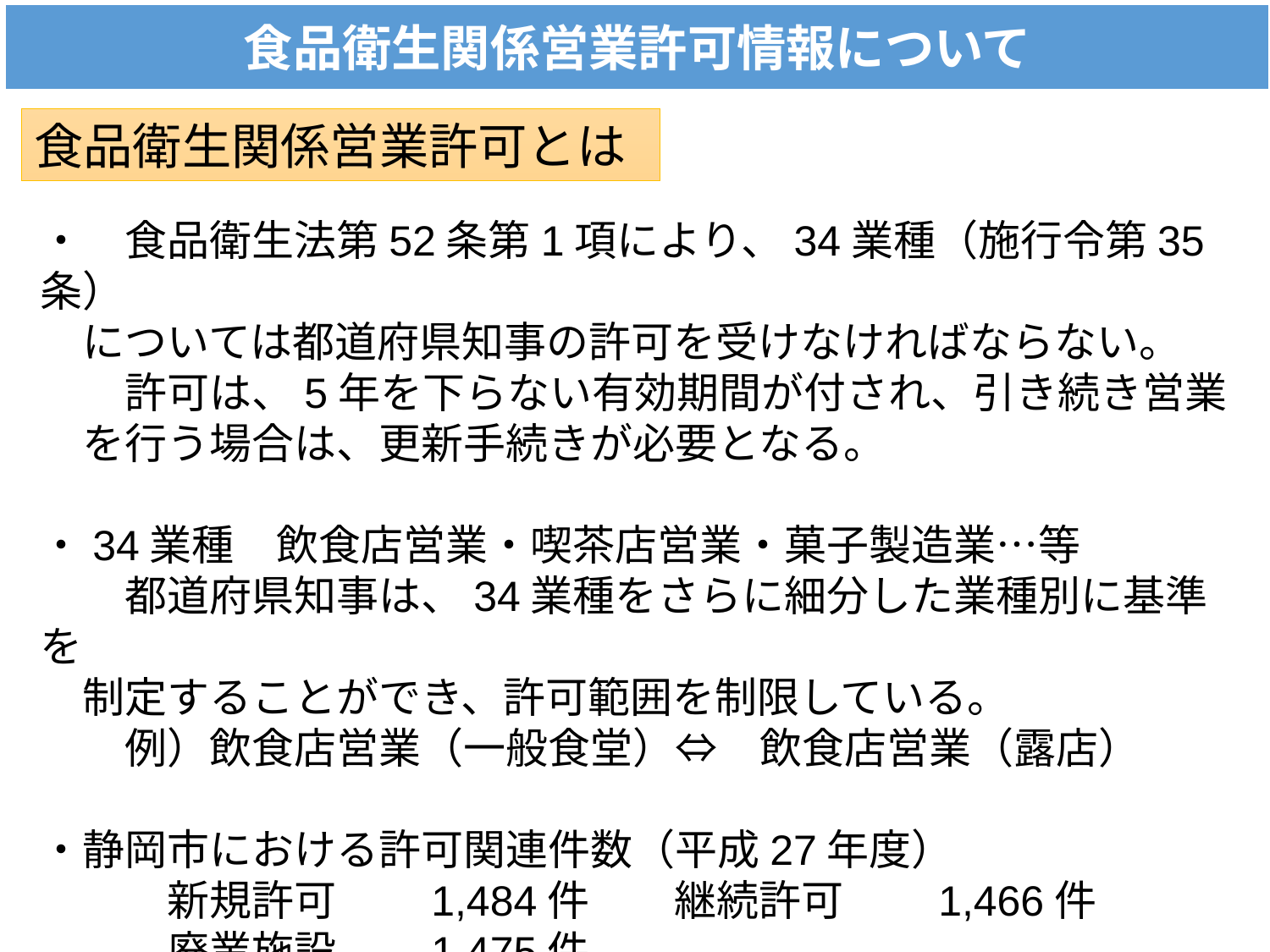

食品衛生関係営業許可情報について
食品衛生関係営業許可とは
・　食品衛生法第52条第1項により、34業種（施行令第35条）
　については都道府県知事の許可を受けなければならない。
　　許可は、5年を下らない有効期間が付され、引き続き営業
　を行う場合は、更新手続きが必要となる。

・34業種　飲食店営業・喫茶店営業・菓子製造業…等
　　都道府県知事は、34業種をさらに細分した業種別に基準を
　制定することができ、許可範囲を制限している。
　　例）飲食店営業（一般食堂）⇔　飲食店営業（露店）

・静岡市における許可関連件数（平成27年度）
　　　新規許可　　1,484件　　継続許可　　1,466件
　　　廃業施設　　1,475件